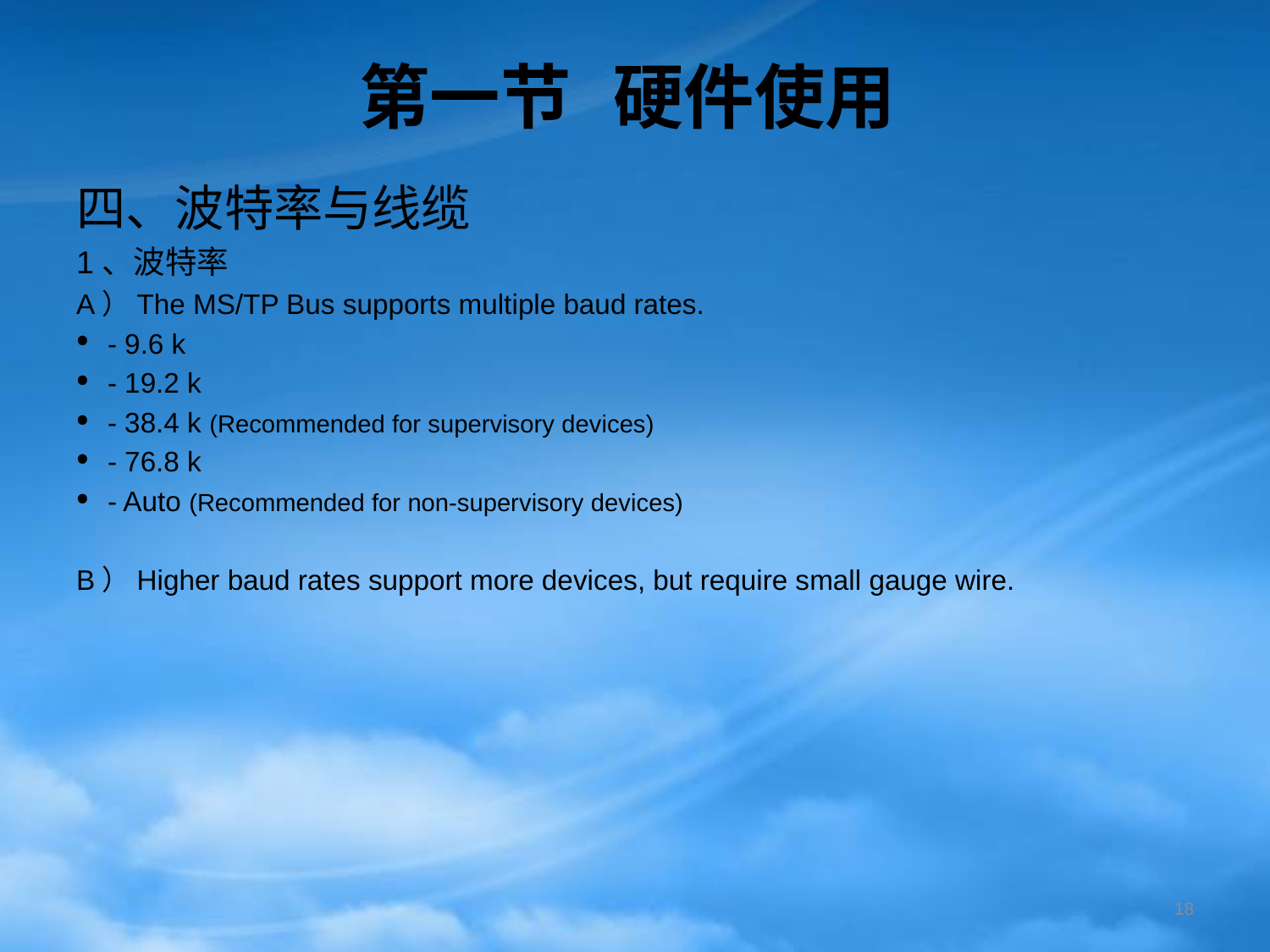

# 第一节	硬件使用
四、波特率与线缆
1、波特率
A）The MS/TP Bus supports multiple baud rates.
 - 9.6 k
 - 19.2 k
 - 38.4 k (Recommended for supervisory devices)
 - 76.8 k
 - Auto (Recommended for non-supervisory devices)

B）Higher baud rates support more devices, but require small gauge wire.

18